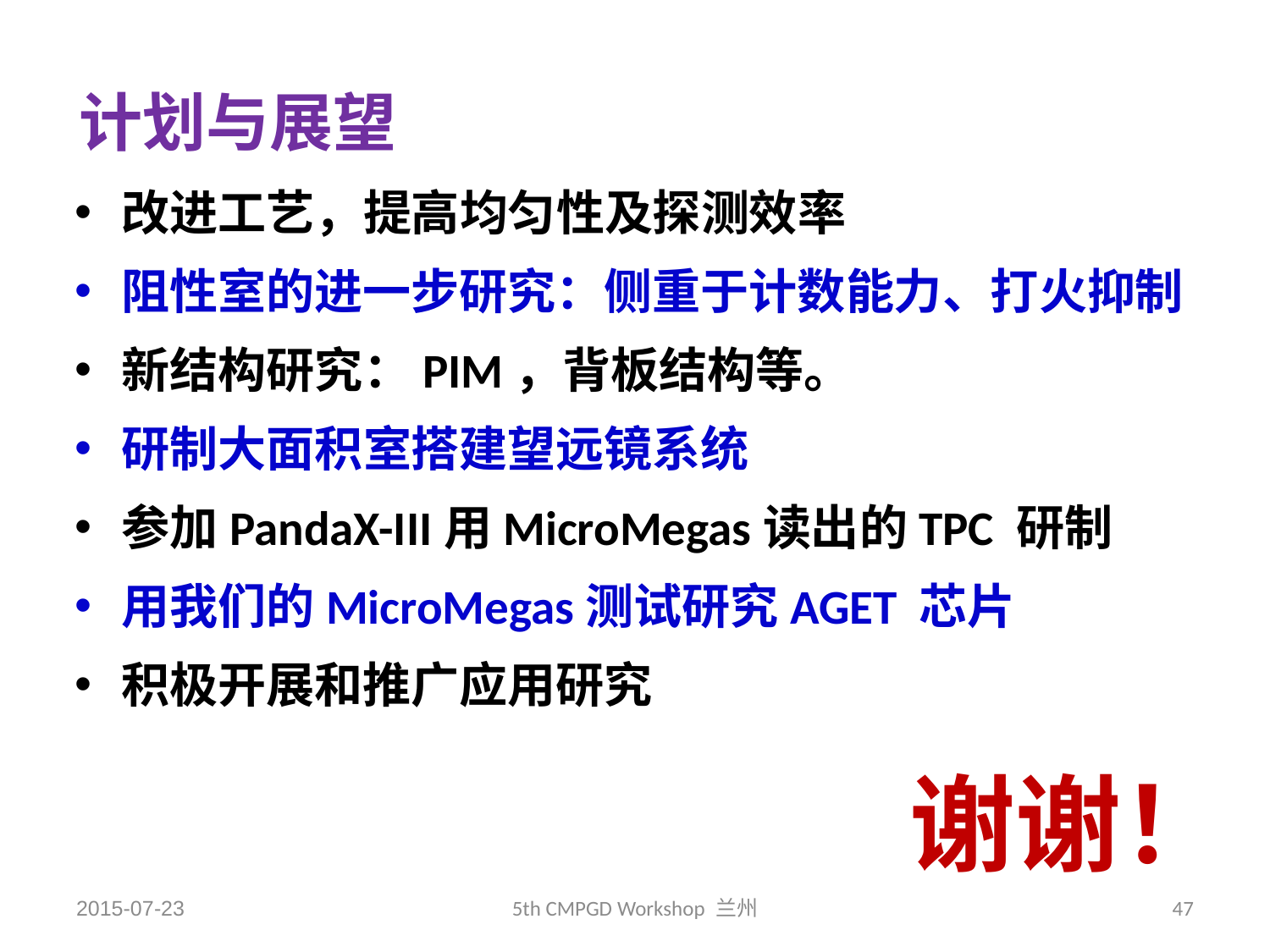

计划与展望

改进工艺，提高均匀性及探测效率
阻性室的进一步研究：侧重于计数能力、打火抑制
新结构研究：PIM，背板结构等。
研制大面积室搭建望远镜系统
参加PandaX-III用MicroMegas读出的TPC 研制
用我们的MicroMegas测试研究AGET 芯片
积极开展和推广应用研究

谢谢！
2015-07-23
5th CMPGD Workshop 兰州
47